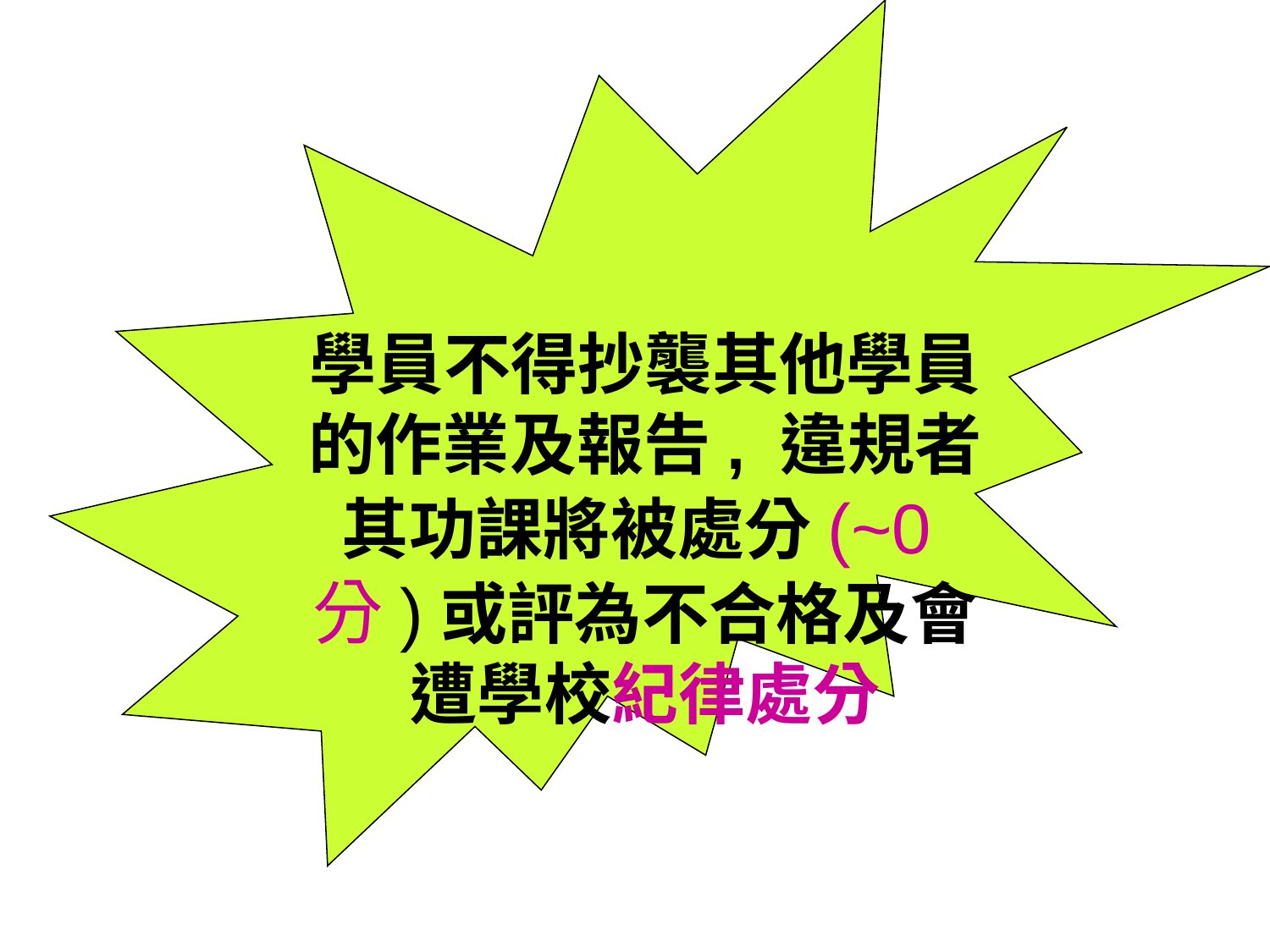

學員不得抄襲其他學員的作業及報告, 違規者其功課將被處分(~0分)或評為不合格及會遭學校紀律處分